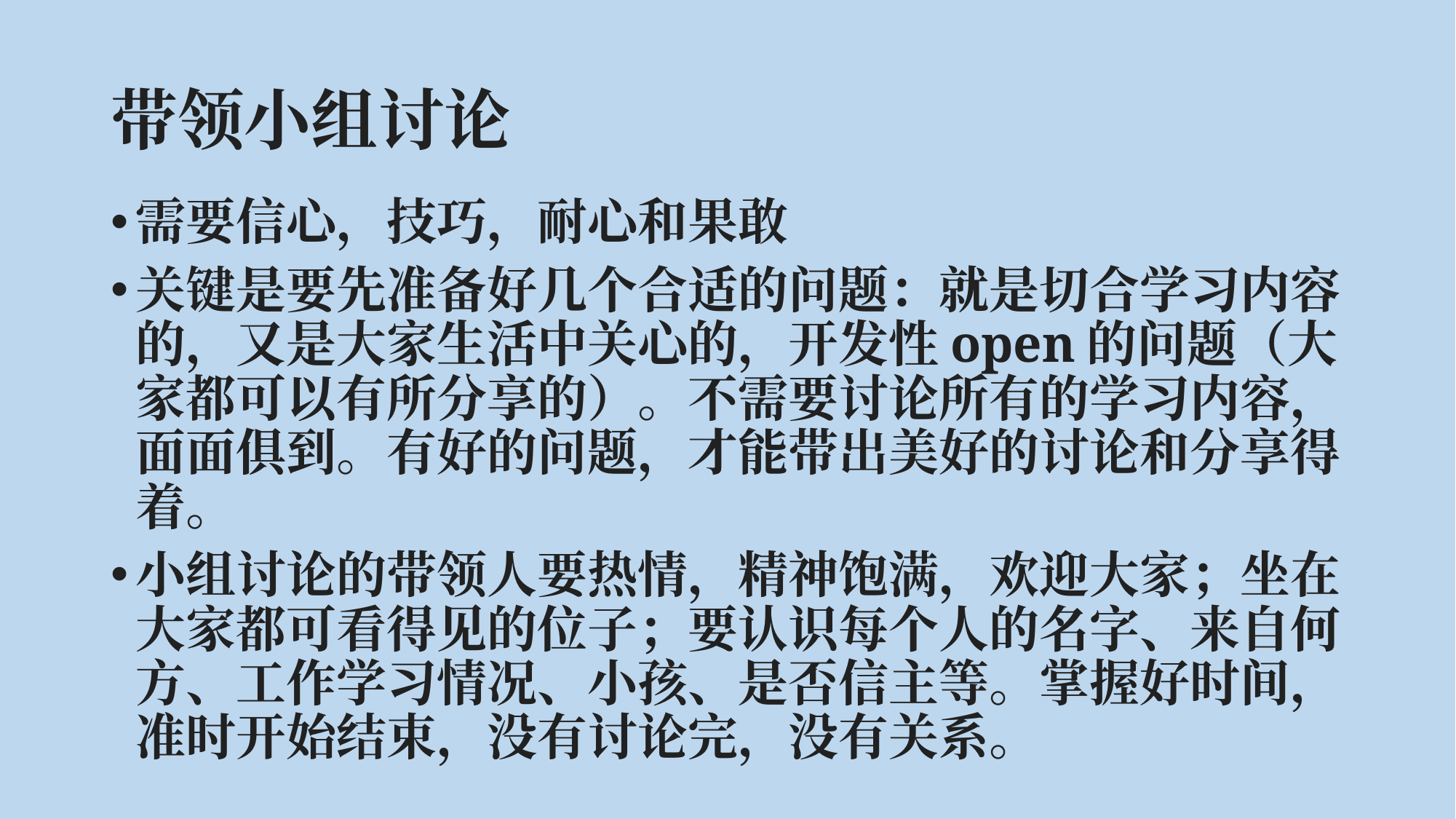

# 带领小组讨论
需要信心，技巧，耐心和果敢
关键是要先准备好几个合适的问题：就是切合学习内容的，又是大家生活中关心的，开发性open的问题（大家都可以有所分享的）。不需要讨论所有的学习内容，面面俱到。有好的问题，才能带出美好的讨论和分享得着。
小组讨论的带领人要热情，精神饱满，欢迎大家；坐在大家都可看得见的位子；要认识每个人的名字、来自何方、工作学习情况、小孩、是否信主等。掌握好时间，准时开始结束，没有讨论完，没有关系。